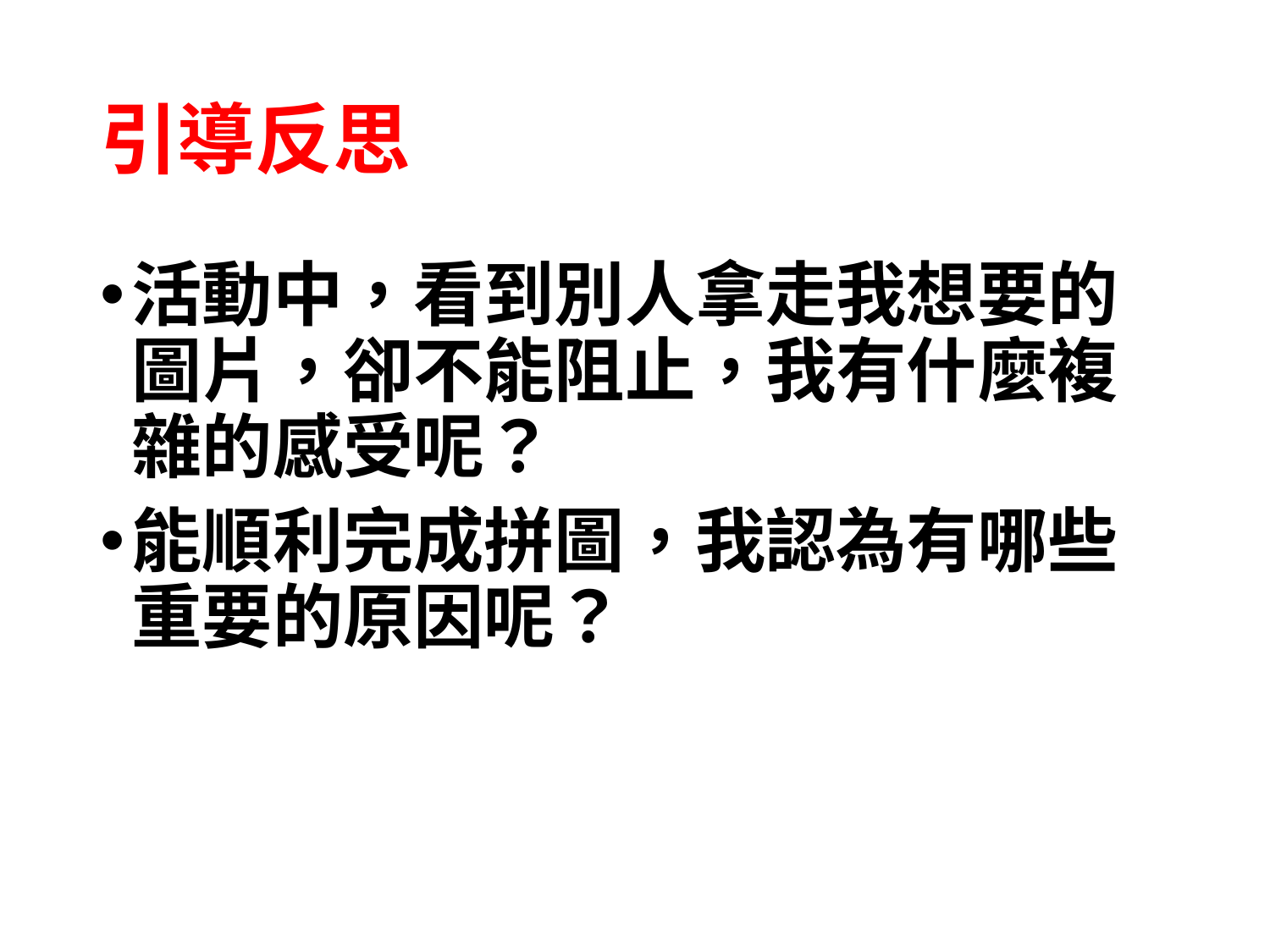

# 引導反思
活動中，看到別人拿走我想要的圖片，卻不能阻止，我有什麼複雜的感受呢？
能順利完成拼圖，我認為有哪些重要的原因呢？